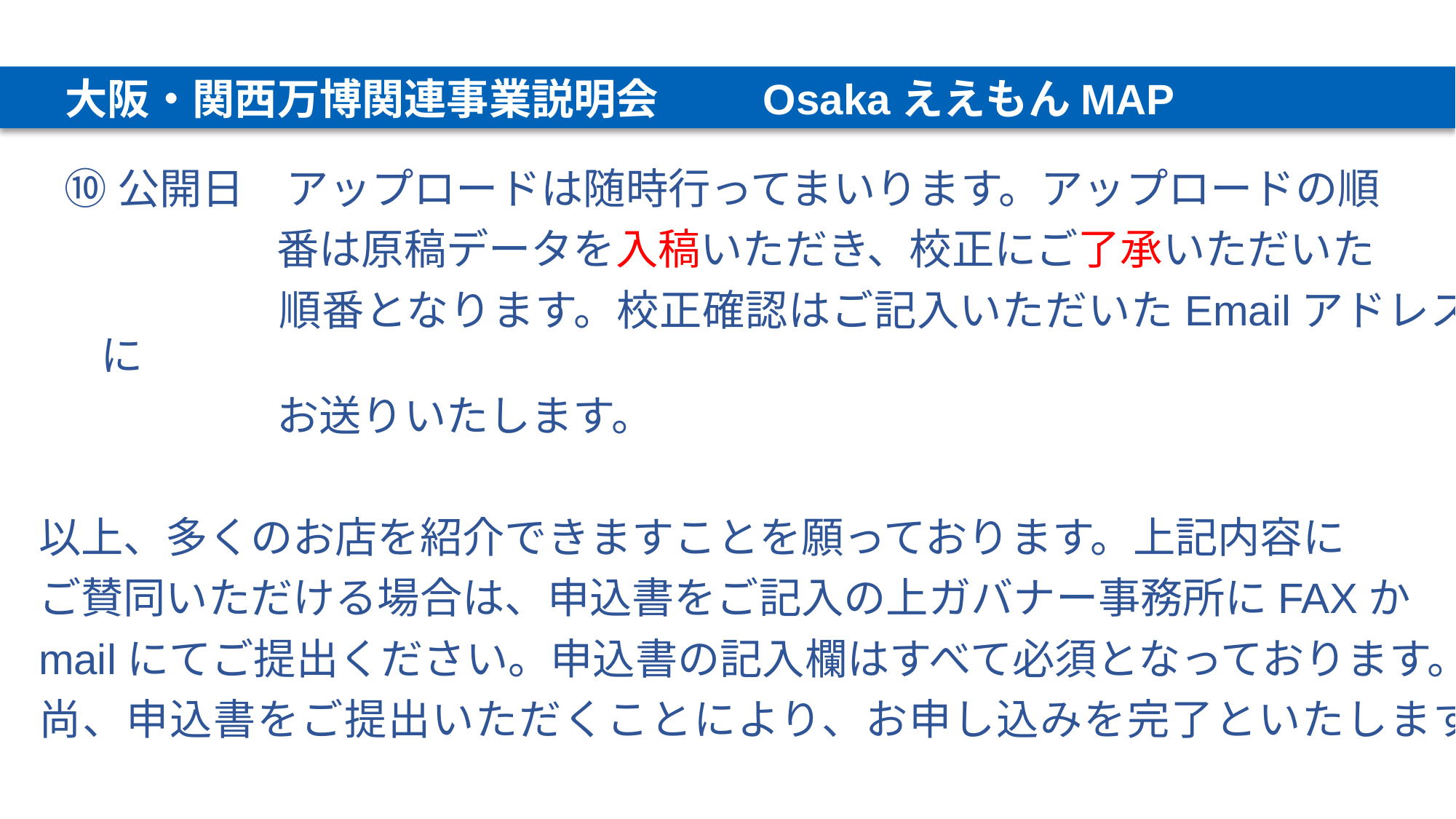

大阪・関西万博関連事業説明会　　 OsakaええもんMAP
⑩公開日　アップロードは随時行ってまいります。アップロードの順
　　　　　番は原稿データを入稿いただき、校正にご了承いただいた
　　　　　順番となります。校正確認はご記入いただいたEmailアドレスに
　　　　　お送りいたします。

以上、多くのお店を紹介できますことを願っております。上記内容に
ご賛同いただける場合は、申込書をご記入の上ガバナー事務所にFAXか
mailにてご提出ください。申込書の記入欄はすべて必須となっております。
尚、申込書をご提出いただくことにより、お申し込みを完了といたします。